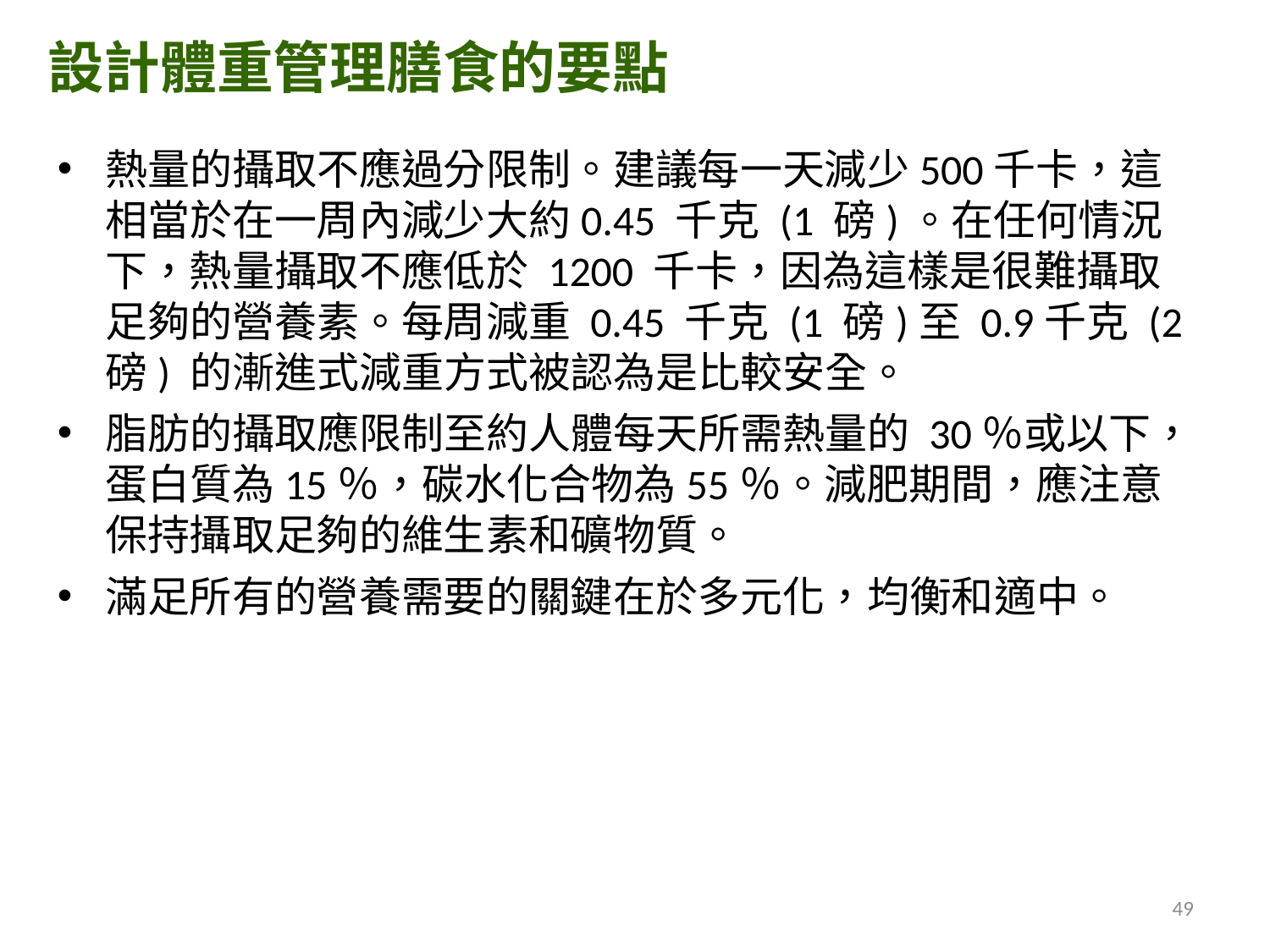

設計體重管理膳食的要點

熱量的攝取不應過分限制。建議每一天減少500千卡，這相當於在一周內減少大約0.45 千克 (1 磅)。在任何情況下，熱量攝取不應低於 1200 千卡，因為這樣是很難攝取足夠的營養素。每周減重 0.45 千克 (1 磅)至 0.9千克 (2 磅) 的漸進式減重方式被認為是比較安全。
脂肪的攝取應限制至約人體每天所需熱量的 30％或以下，蛋白質為15％，碳水化合物為55％。減肥期間，應注意保持攝取足夠的維生素和礦物質。
滿足所有的營養需要的關鍵在於多元化，均衡和適中。
49